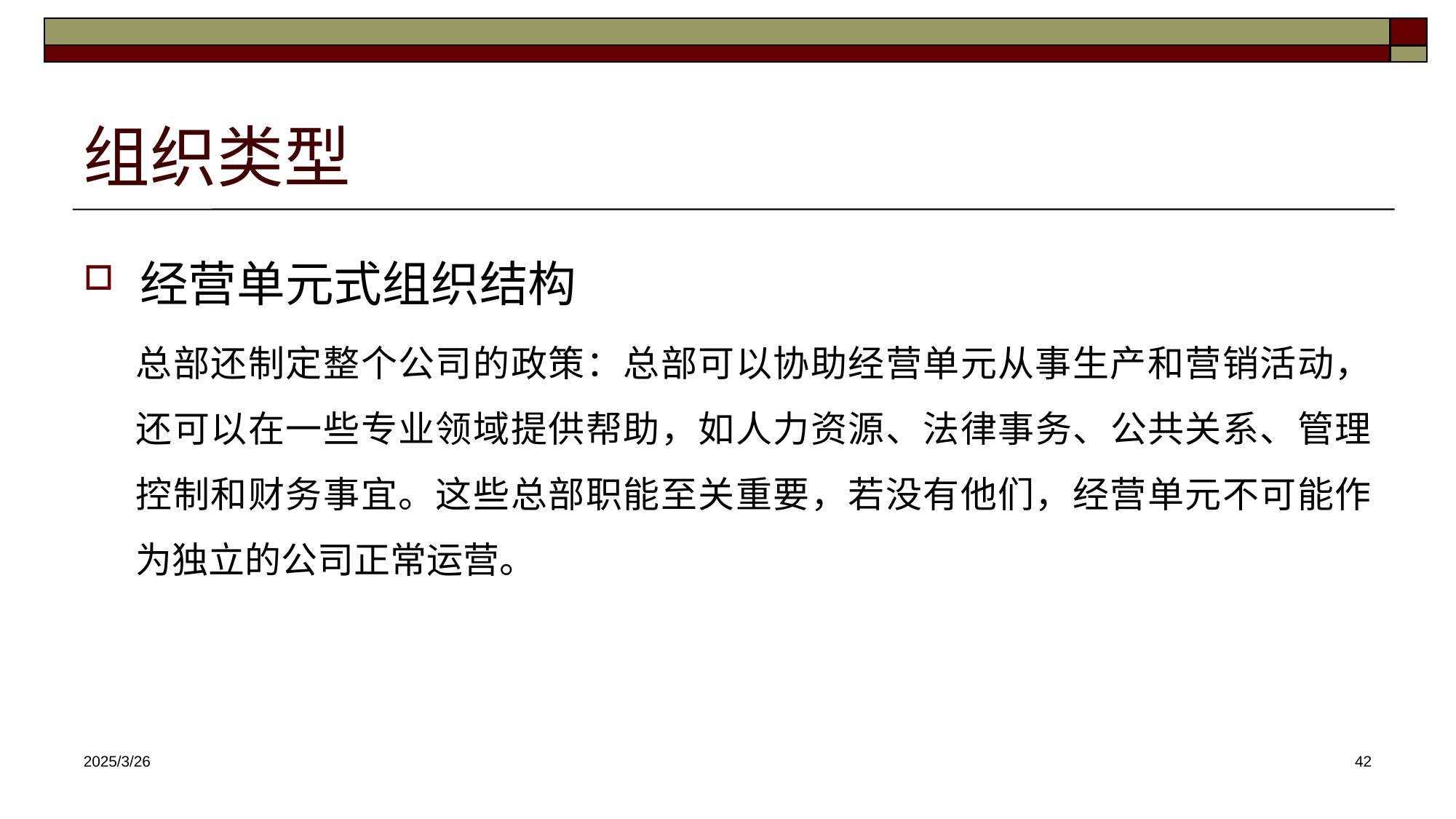

# 组织类型
经营单元式组织结构
总部还制定整个公司的政策：总部可以协助经营单元从事生产和营销活动，还可以在一些专业领域提供帮助，如人力资源、法律事务、公共关系、管理控制和财务事宜。这些总部职能至关重要，若没有他们，经营单元不可能作为独立的公司正常运营。
2025/3/26
42